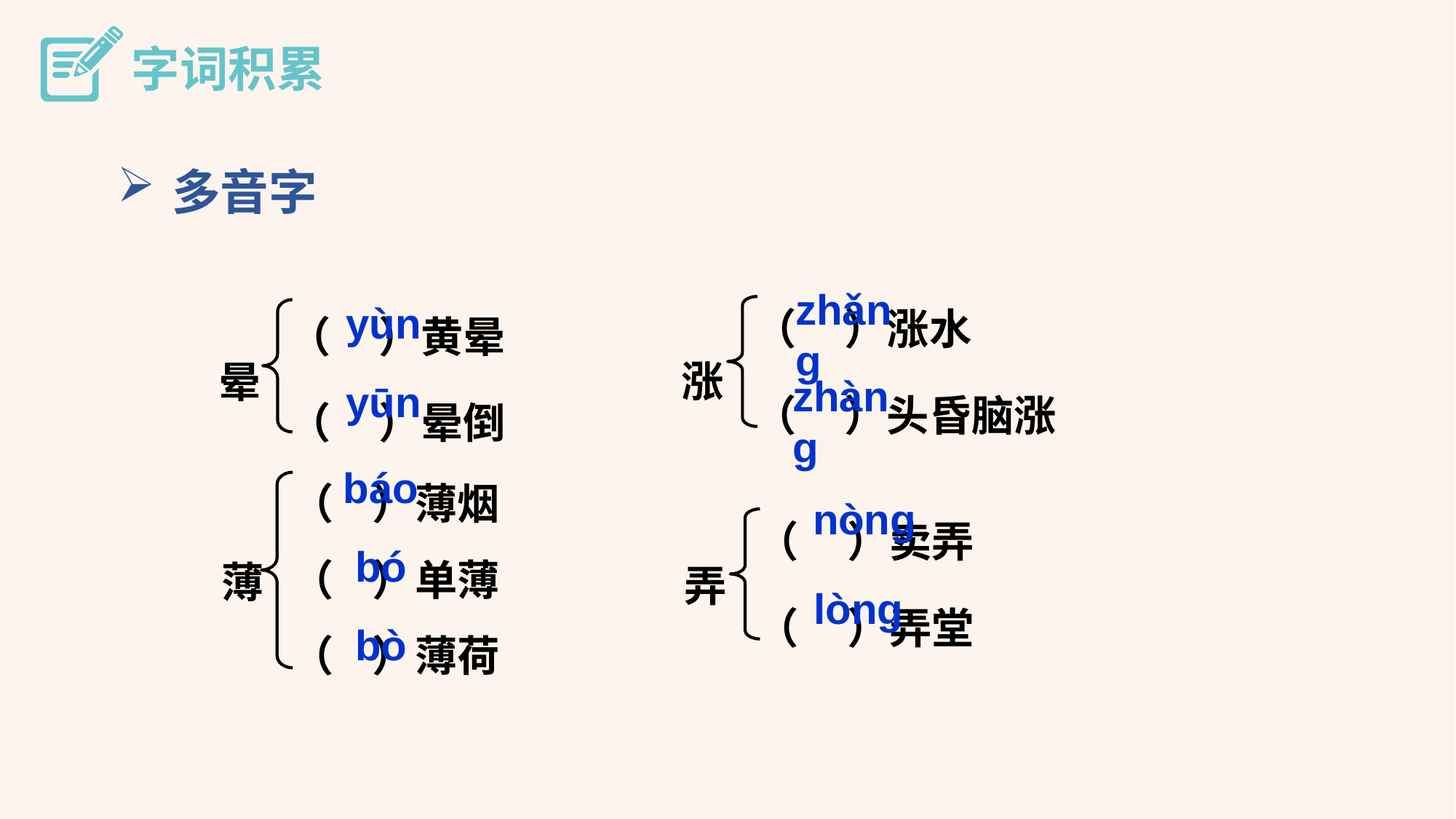

字词积累
多音字
（     ）涨水
（     ）头昏脑涨
（     ）黄晕
（     ）晕倒
zhǎnɡ
yùn

涨
晕
zhànɡ
yūn
（    ）薄烟
（    ）单薄
（    ）薄荷
báo

（     ）卖弄
（     ）弄堂
nònɡ

薄
弄
bó
lònɡ
bò